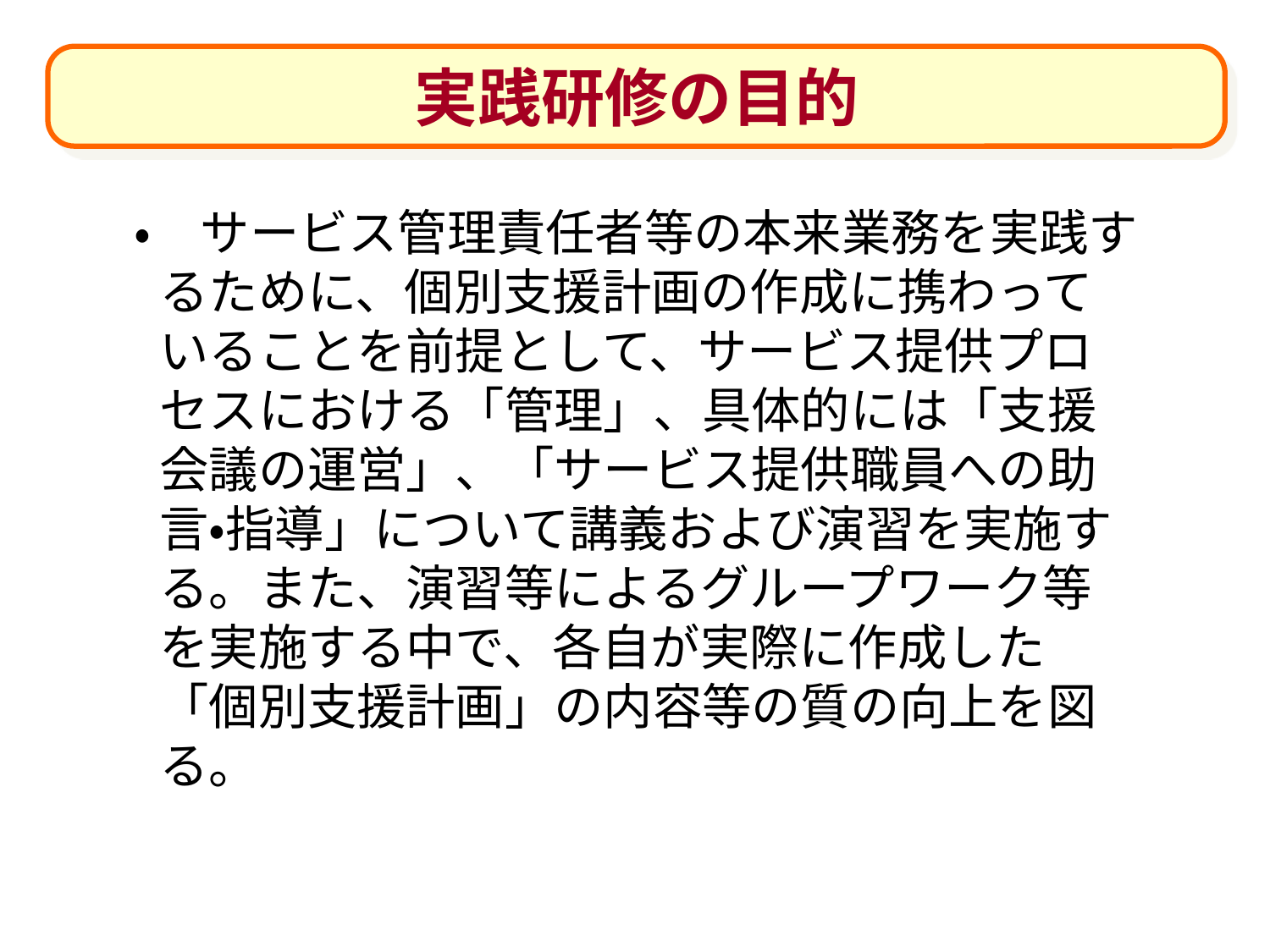

実践研修の目的
・　サービス管理責任者等の本来業務を実践するために、個別支援計画の作成に携わっていることを前提として、サービス提供プロセスにおける「管理」、具体的には「支援会議の運営」、「サービス提供職員への助言・指導」について講義および演習を実施する。また、演習等によるグループワーク等を実施する中で、各自が実際に作成した「個別支援計画」の内容等の質の向上を図る。